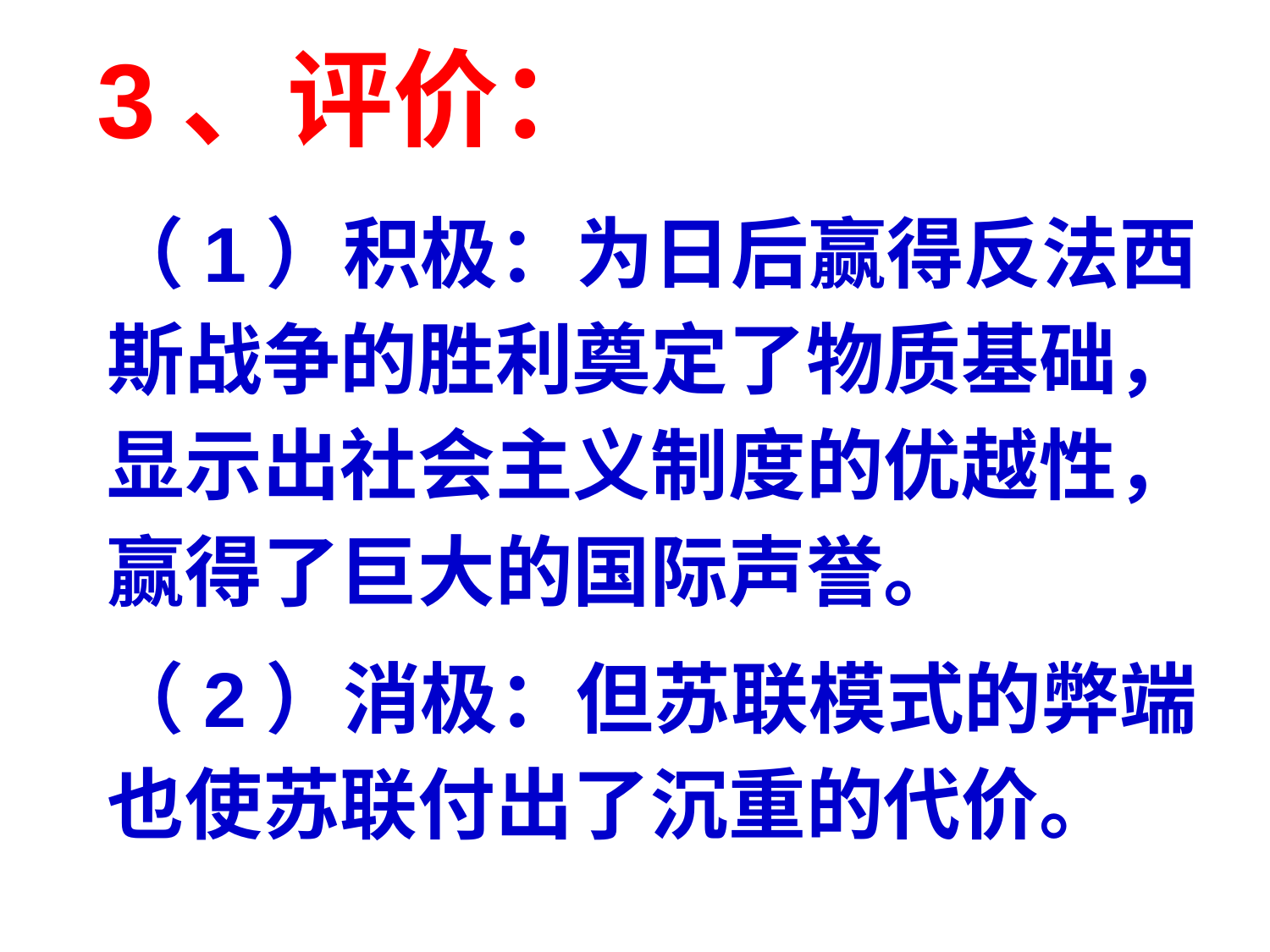

3、评价：
（1）积极：为日后赢得反法西斯战争的胜利奠定了物质基础，显示出社会主义制度的优越性，赢得了巨大的国际声誉。
（2）消极：但苏联模式的弊端也使苏联付出了沉重的代价。